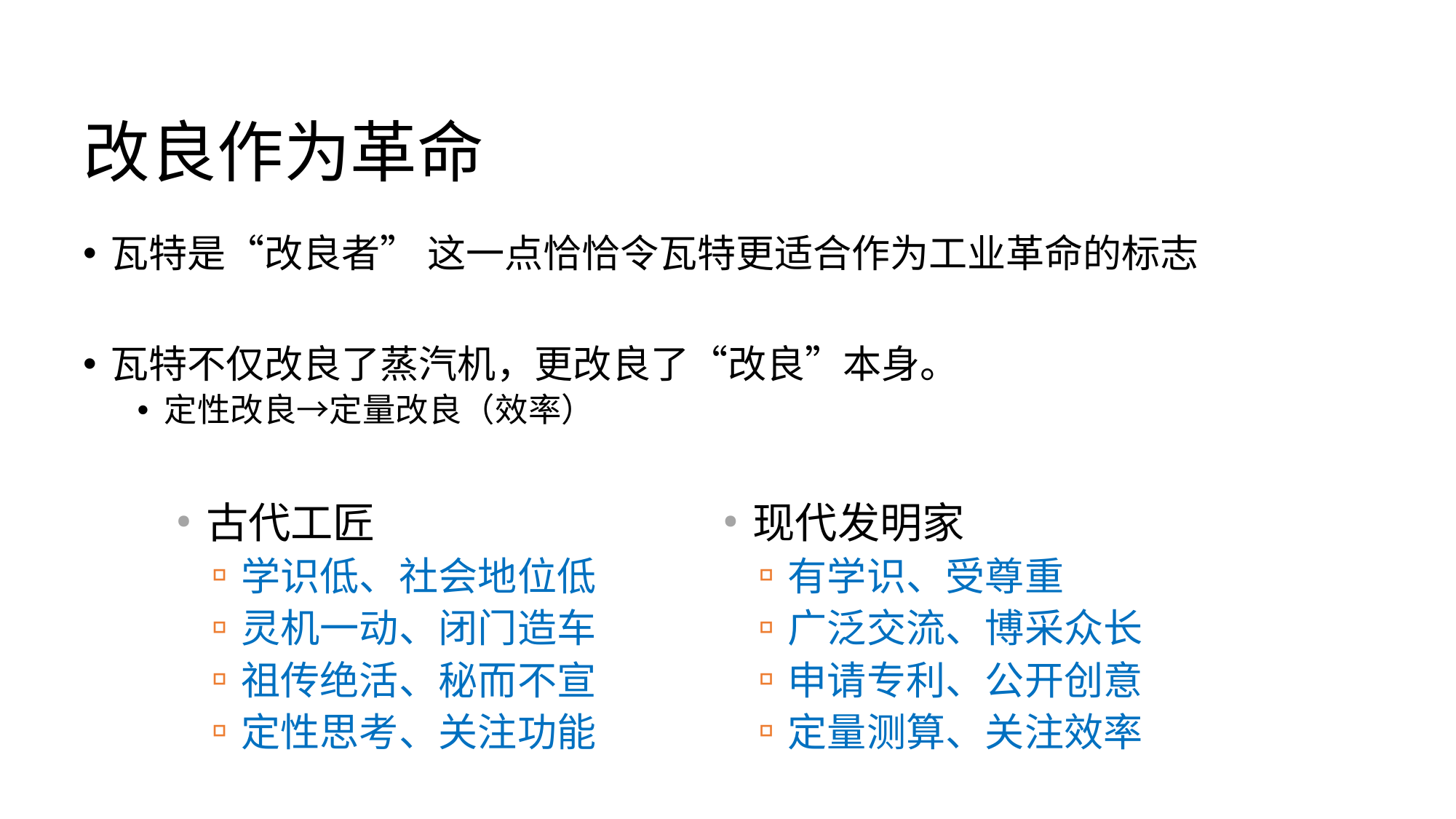

# 改良作为革命
瓦特是“改良者” 这一点恰恰令瓦特更适合作为工业革命的标志

瓦特不仅改良了蒸汽机，更改良了“改良”本身。
定性改良→定量改良（效率）

古代工匠
学识低、社会地位低
灵机一动、闭门造车
祖传绝活、秘而不宣
定性思考、关注功能

现代发明家
有学识、受尊重
广泛交流、博采众长
申请专利、公开创意
定量测算、关注效率